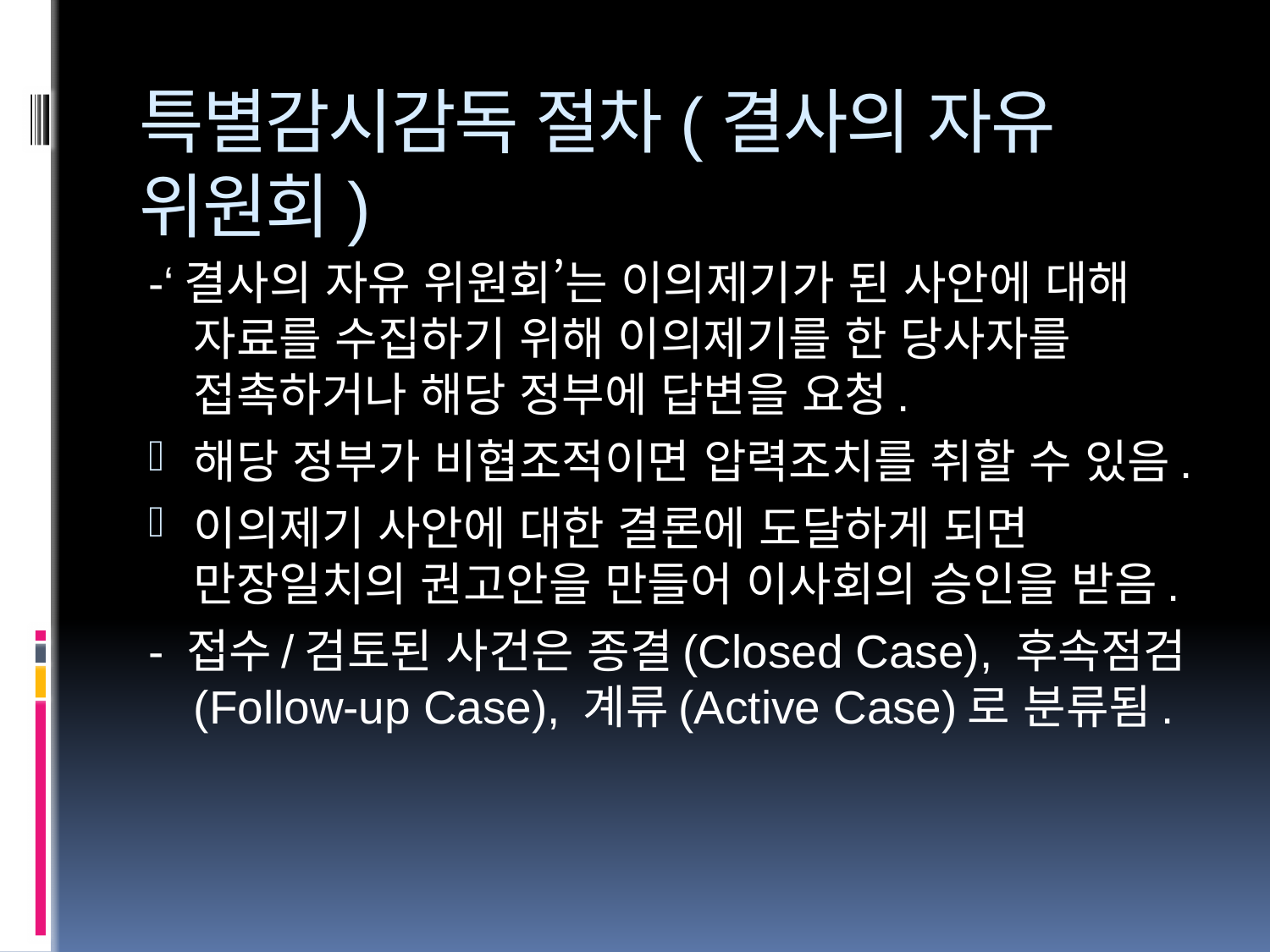

# 특별감시감독 절차(결사의 자유 위원회)
-‘결사의 자유 위원회’는 이의제기가 된 사안에 대해 자료를 수집하기 위해 이의제기를 한 당사자를 접촉하거나 해당 정부에 답변을 요청.
해당 정부가 비협조적이면 압력조치를 취할 수 있음.
이의제기 사안에 대한 결론에 도달하게 되면 만장일치의 권고안을 만들어 이사회의 승인을 받음.
- 접수/검토된 사건은 종결(Closed Case), 후속점검(Follow-up Case), 계류(Active Case)로 분류됨.